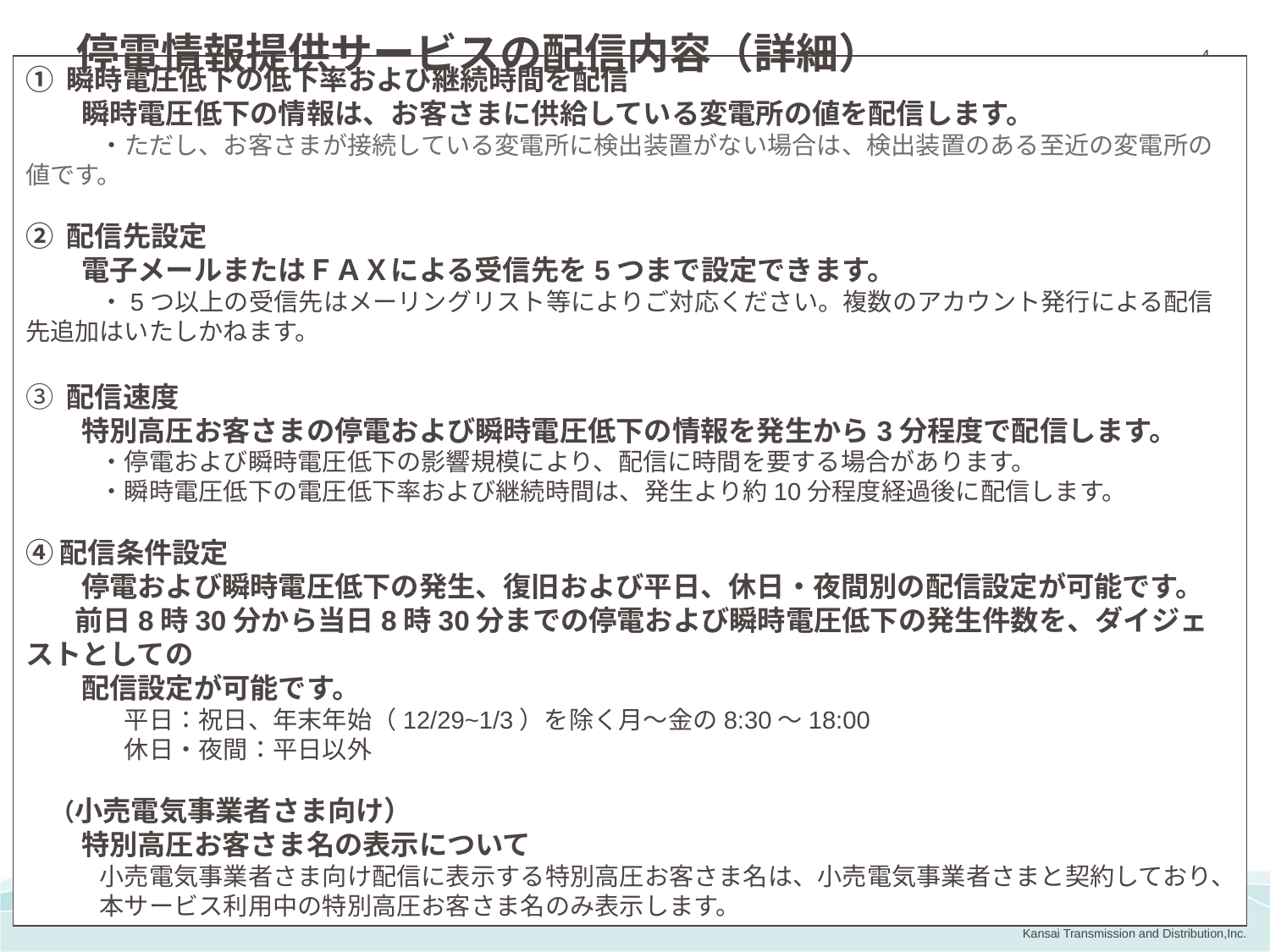

停電情報提供サービスの配信内容（詳細）
① 瞬時電圧低下の低下率および継続時間を配信
　　瞬時電圧低下の情報は、お客さまに供給している変電所の値を配信します。
　　　・ただし、お客さまが接続している変電所に検出装置がない場合は、検出装置のある至近の変電所の値です。

② 配信先設定
　　電子メールまたはＦＡＸによる受信先を5つまで設定できます。
　　　・5つ以上の受信先はメーリングリスト等によりご対応ください。複数のアカウント発行による配信先追加はいたしかねます。
③ 配信速度
　　特別高圧お客さまの停電および瞬時電圧低下の情報を発生から3分程度で配信します。
　　　・停電および瞬時電圧低下の影響規模により、配信に時間を要する場合があります。
　　　・瞬時電圧低下の電圧低下率および継続時間は、発生より約10分程度経過後に配信します。
　
④ 配信条件設定
　　停電および瞬時電圧低下の発生、復旧および平日、休日・夜間別の配信設定が可能です。
　　前日8時30分から当日8時30分までの停電および瞬時電圧低下の発生件数を、ダイジェストとしての
　　配信設定が可能です。
　　　　平日：祝日、年末年始（12/29~1/3）を除く月～金の8:30～18:00
　　　　休日・夜間：平日以外

　（小売電気事業者さま向け）
　　特別高圧お客さま名の表示について
　　　小売電気事業者さま向け配信に表示する特別高圧お客さま名は、小売電気事業者さまと契約しており、
　　　本サービス利用中の特別高圧お客さま名のみ表示します。